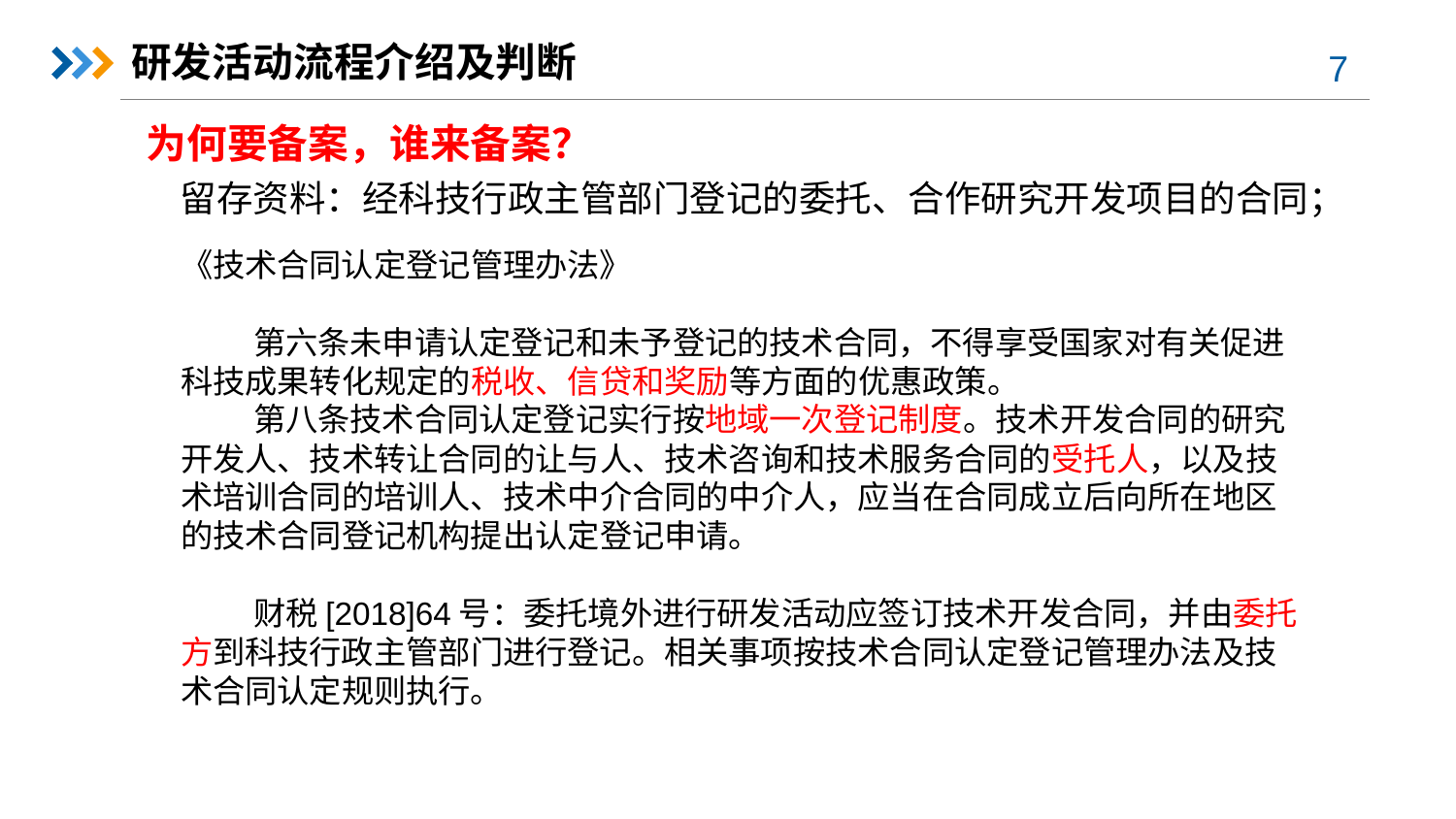

研发活动流程介绍及判断
为何要备案，谁来备案？
留存资料：经科技行政主管部门登记的委托、合作研究开发项目的合同；
《技术合同认定登记管理办法》

第六条未申请认定登记和未予登记的技术合同，不得享受国家对有关促进科技成果转化规定的税收、信贷和奖励等方面的优惠政策。
第八条技术合同认定登记实行按地域一次登记制度。技术开发合同的研究开发人、技术转让合同的让与人、技术咨询和技术服务合同的受托人，以及技术培训合同的培训人、技术中介合同的中介人，应当在合同成立后向所在地区的技术合同登记机构提出认定登记申请。

财税[2018]64号：委托境外进行研发活动应签订技术开发合同，并由委托方到科技行政主管部门进行登记。相关事项按技术合同认定登记管理办法及技术合同认定规则执行。